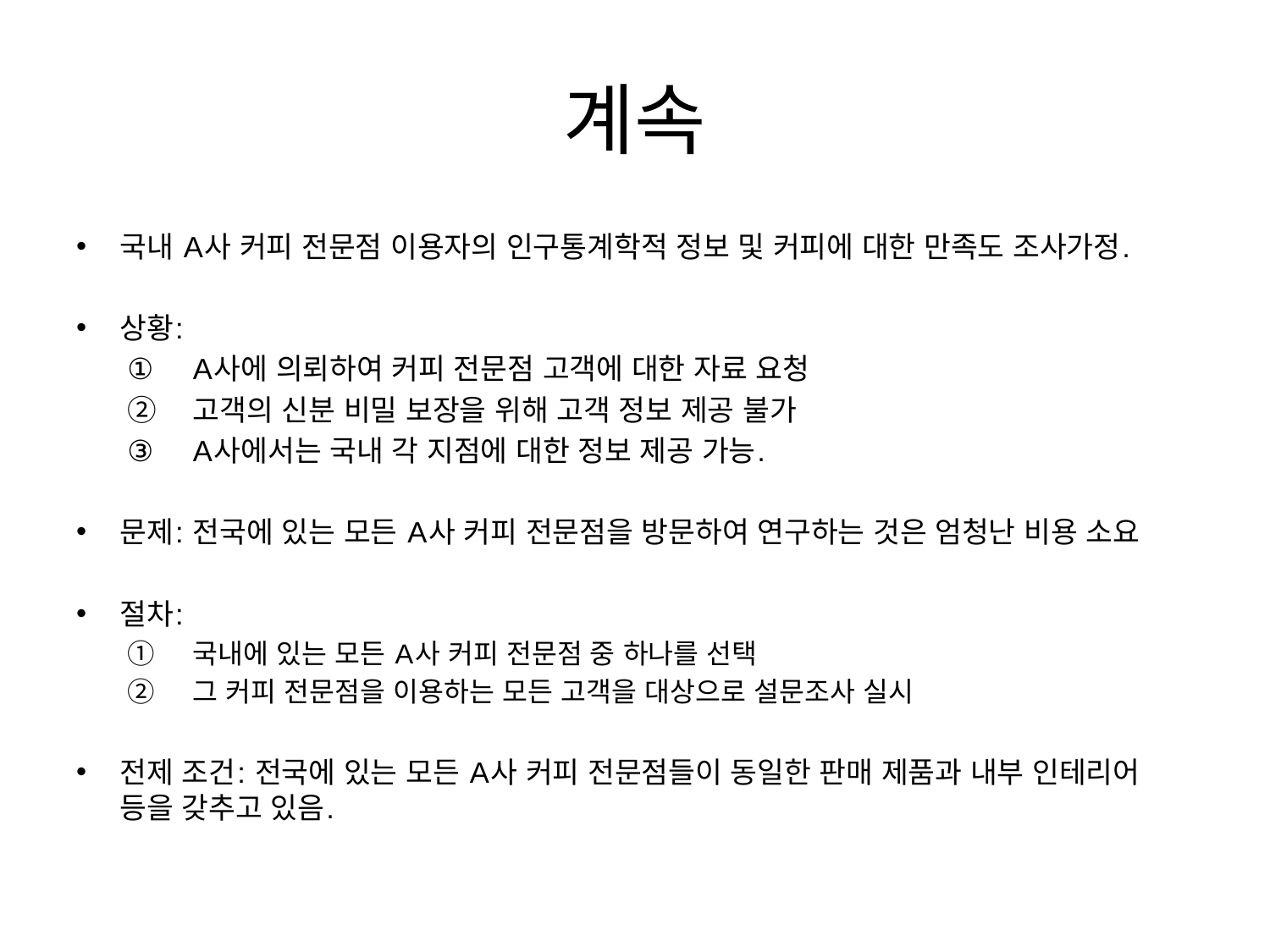

# 계속
국내 A사 커피 전문점 이용자의 인구통계학적 정보 및 커피에 대한 만족도 조사가정.

상황:
A사에 의뢰하여 커피 전문점 고객에 대한 자료 요청
고객의 신분 비밀 보장을 위해 고객 정보 제공 불가
A사에서는 국내 각 지점에 대한 정보 제공 가능.

문제: 전국에 있는 모든 A사 커피 전문점을 방문하여 연구하는 것은 엄청난 비용 소요

절차:
국내에 있는 모든 A사 커피 전문점 중 하나를 선택
그 커피 전문점을 이용하는 모든 고객을 대상으로 설문조사 실시

전제 조건: 전국에 있는 모든 A사 커피 전문점들이 동일한 판매 제품과 내부 인테리어 등을 갖추고 있음.